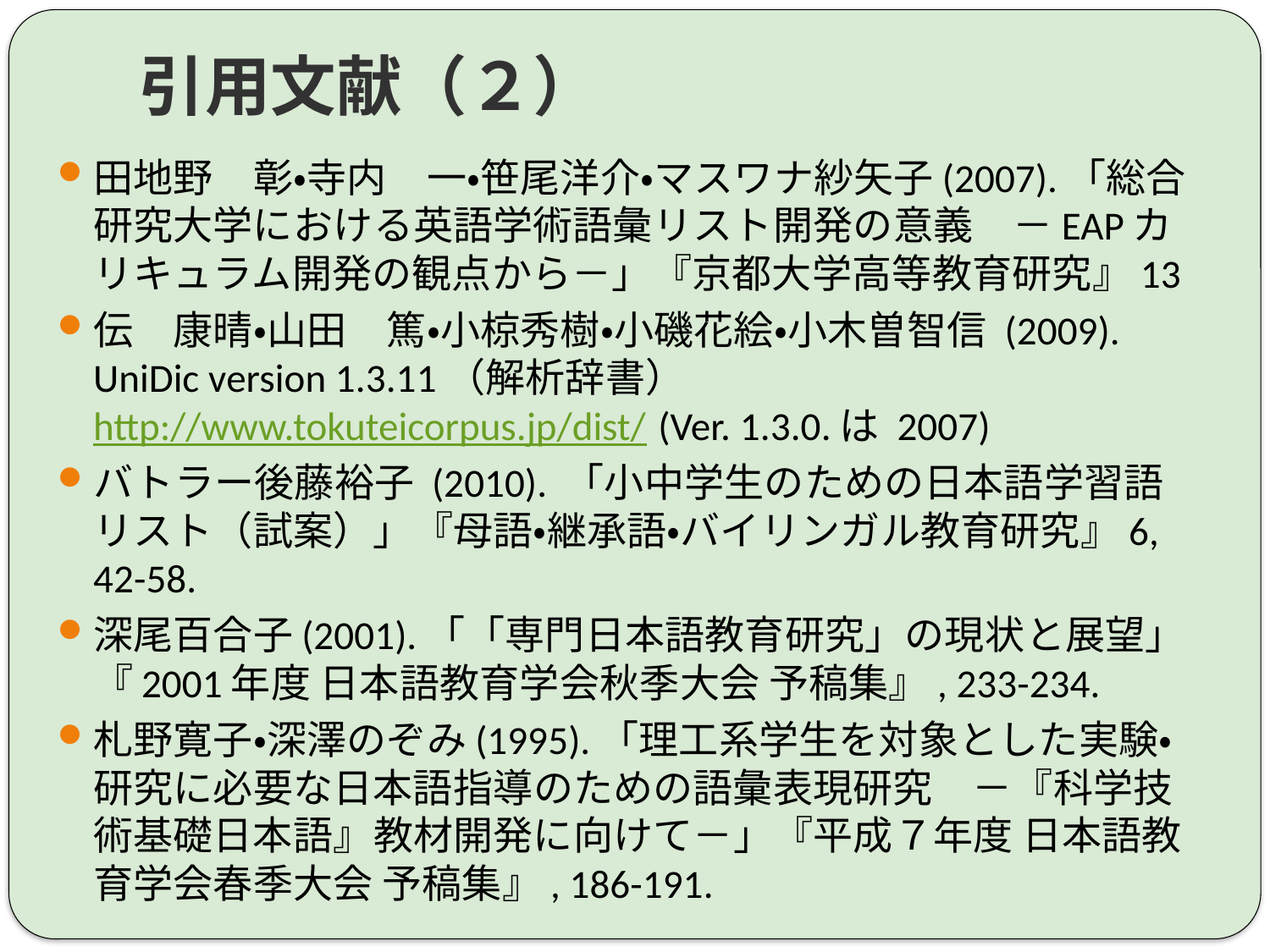

# 引用文献（２）
田地野　彰・寺内　一・笹尾洋介・マスワナ紗矢子(2007).「総合研究大学における英語学術語彙リスト開発の意義　－EAPカリキュラム開発の観点から－」『京都大学高等教育研究』13
伝　康晴・山田　篤・小椋秀樹・小磯花絵・小木曽智信 (2009). UniDic version 1.3.11（解析辞書） http://www.tokuteicorpus.jp/dist/ (Ver. 1.3.0.は 2007)
バトラー後藤裕子 (2010). 「小中学生のための日本語学習語リスト（試案）」『母語・継承語・バイリンガル教育研究』6, 42-58.
深尾百合子(2001).「「専門日本語教育研究」の現状と展望」 『2001年度 日本語教育学会秋季大会 予稿集』, 233-234.
札野寛子・深澤のぞみ(1995).「理工系学生を対象とした実験・研究に必要な日本語指導のための語彙表現研究　－『科学技術基礎日本語』教材開発に向けて－」『平成７年度 日本語教育学会春季大会 予稿集』, 186-191.